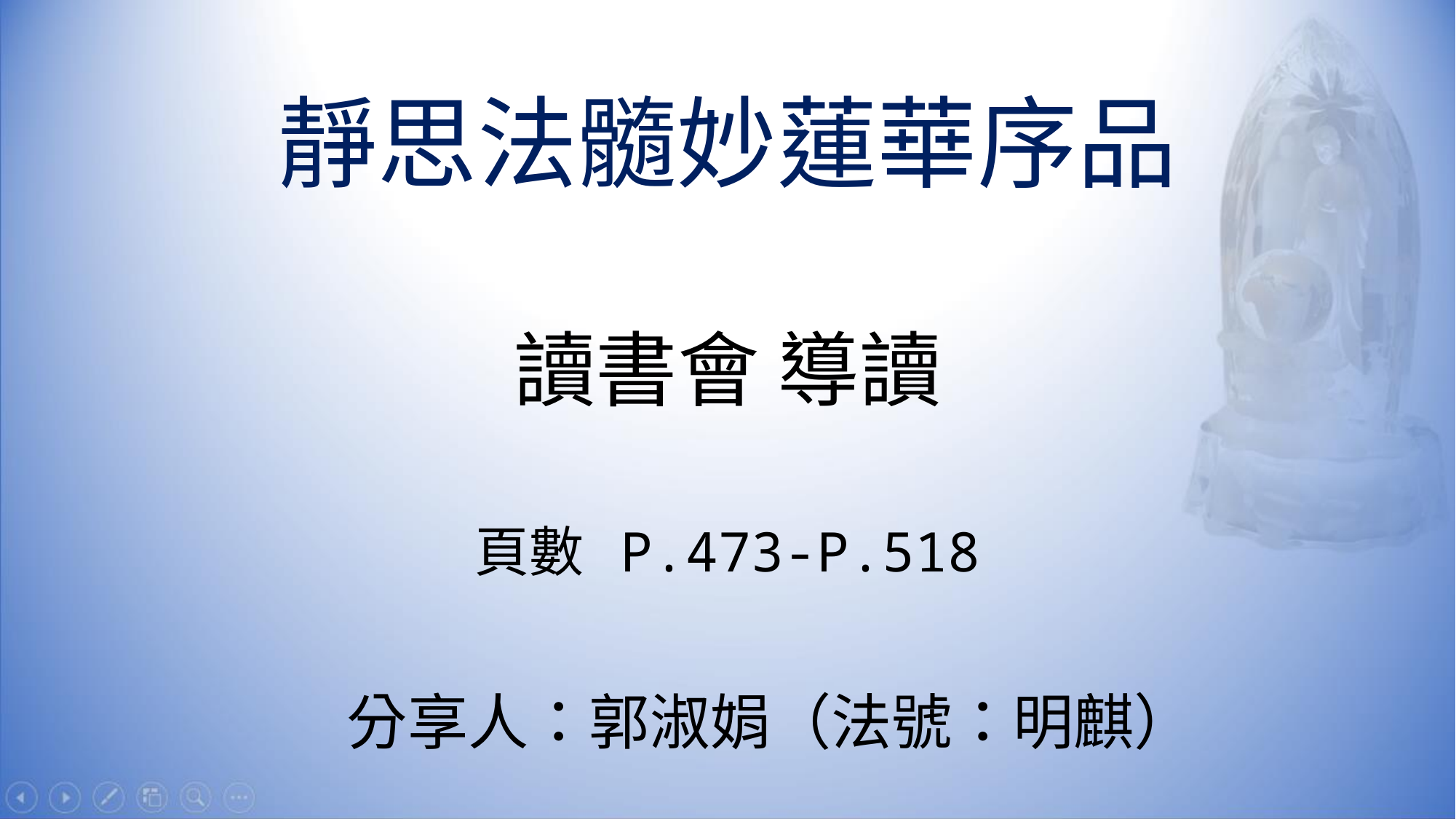

# 靜思法髓妙蓮華序品
讀書會 導讀

頁數  P.473-P.518

分享人：郭淑娟（法號：明麒）